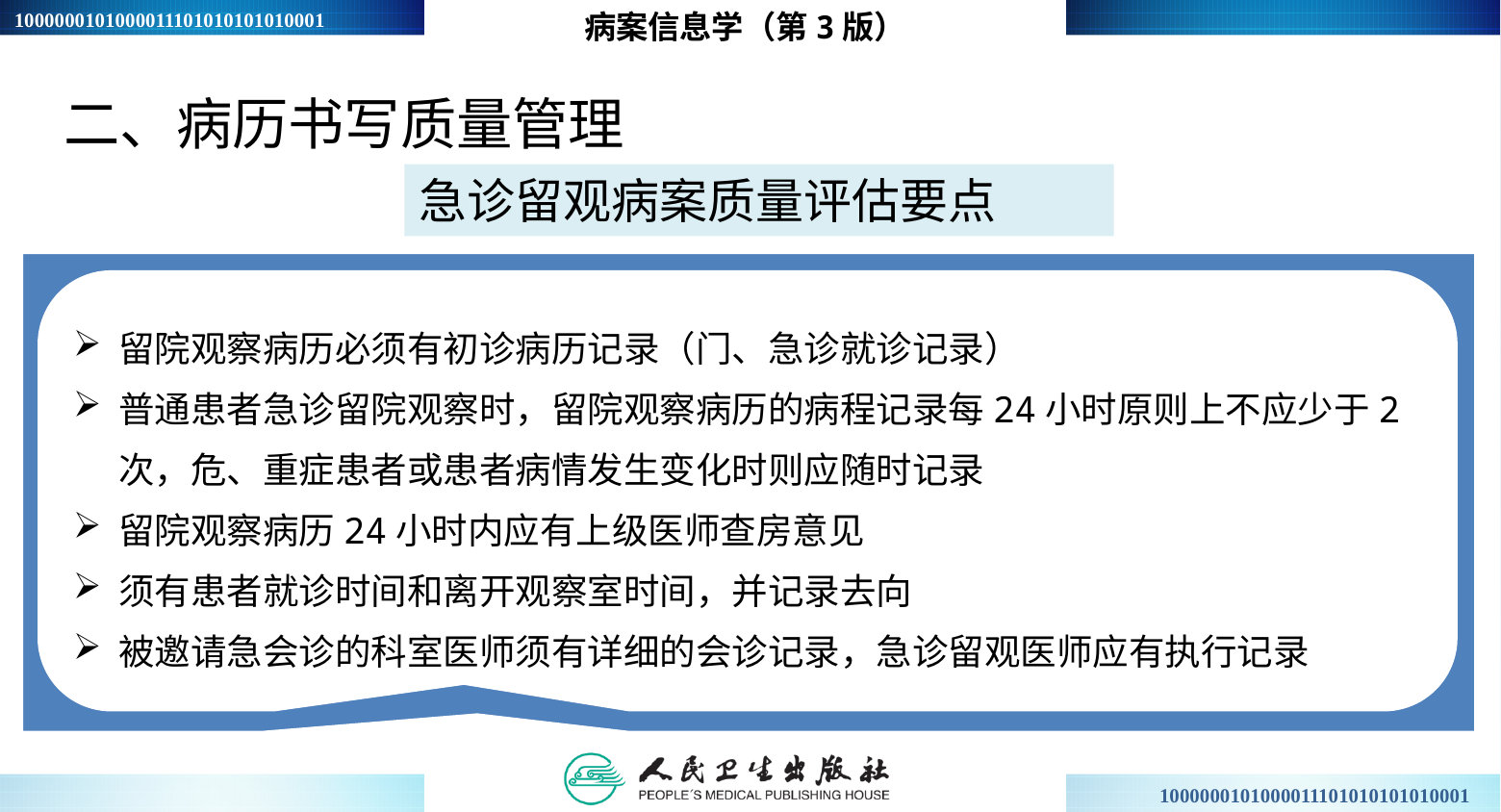

病案信息学（第3版）
二、病历书写质量管理
急诊留观病案质量评估要点

留院观察病历必须有初诊病历记录（门、急诊就诊记录）
普通患者急诊留院观察时，留院观察病历的病程记录每24小时原则上不应少于2次，危、重症患者或患者病情发生变化时则应随时记录
留院观察病历24小时内应有上级医师查房意见
须有患者就诊时间和离开观察室时间，并记录去向
被邀请急会诊的科室医师须有详细的会诊记录，急诊留观医师应有执行记录